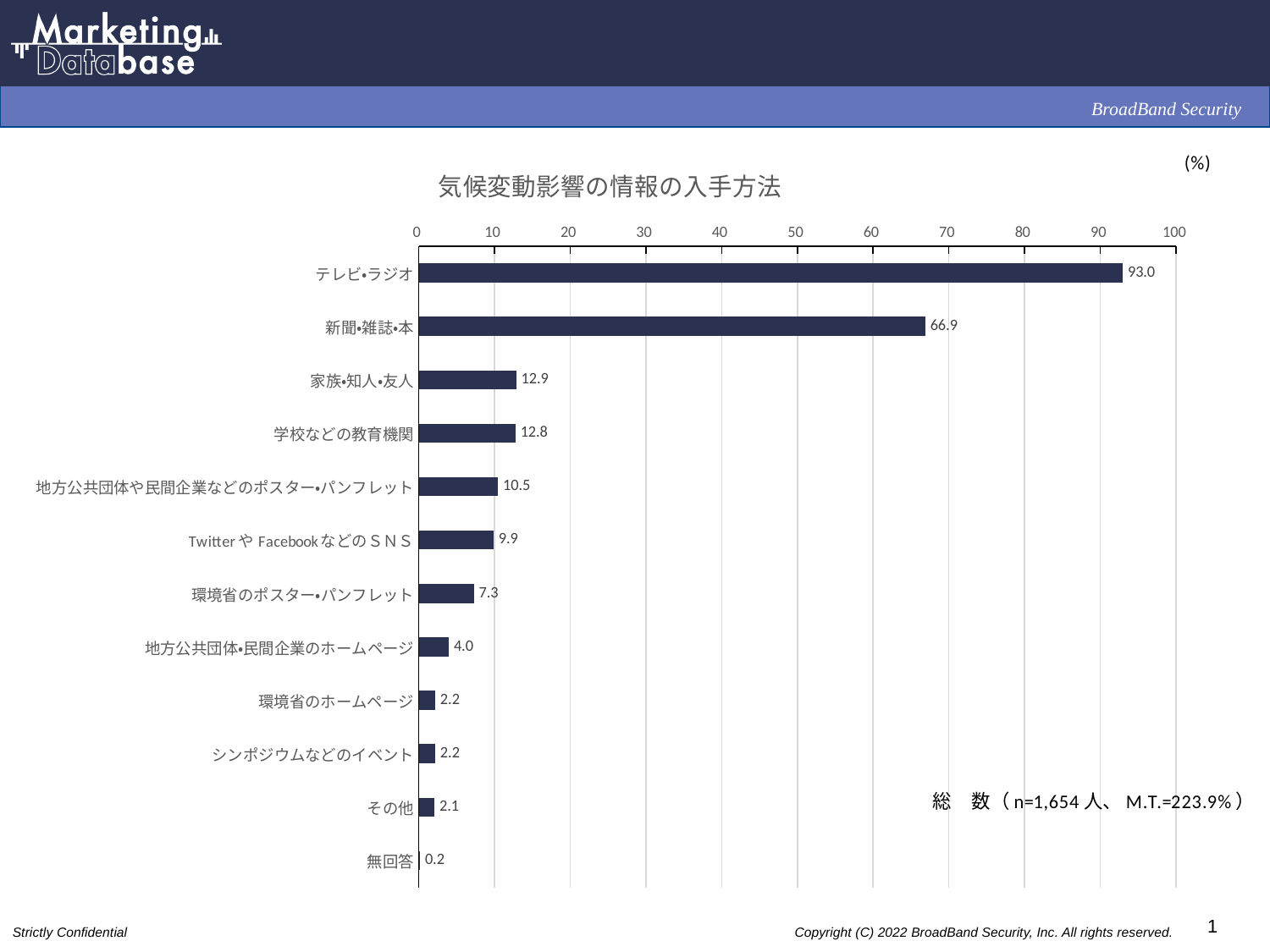

### Chart: 気候変動影響の情報の入手方法

| Category |  |
|---|---|
| テレビ・ラジオ | 93.0 |
| 新聞・雑誌・本 | 66.9 |
| 家族・知人・友人 | 12.9 |
| 学校などの教育機関 | 12.8 |
| 地方公共団体や民間企業などのポスター・パンフレット | 10.5 |
| TwitterやFacebookなどのＳＮＳ | 9.9 |
| 環境省のポスター・パンフレット | 7.3 |
| 地方公共団体・民間企業のホームページ | 4.0 |
| 環境省のホームページ | 2.2 |
| シンポジウムなどのイベント | 2.2 |
| その他 | 2.1 |
| 無回答 | 0.2 |